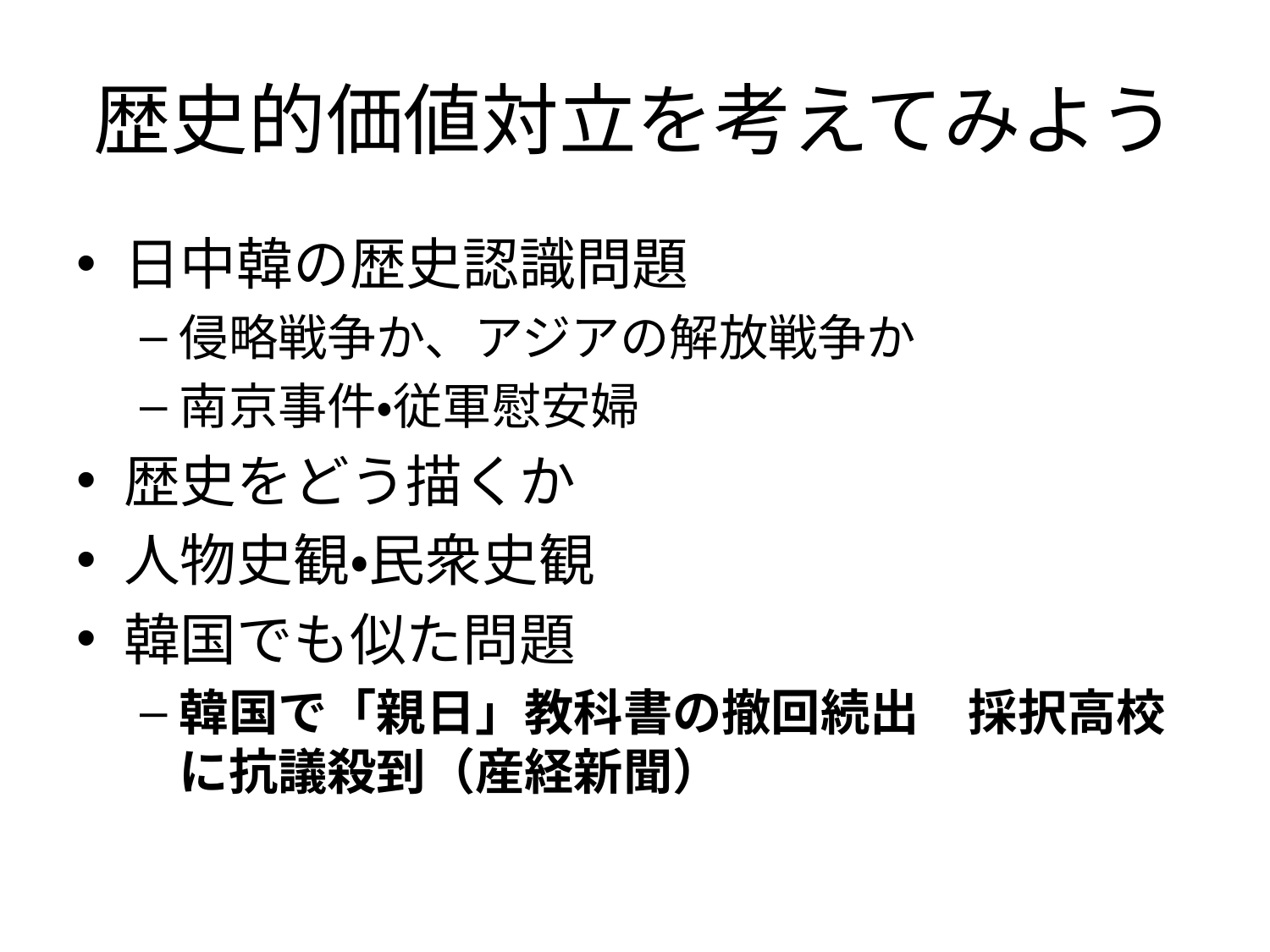

# 歴史的価値対立を考えてみよう
日中韓の歴史認識問題
侵略戦争か、アジアの解放戦争か
南京事件・従軍慰安婦
歴史をどう描くか
人物史観・民衆史観
韓国でも似た問題
韓国で「親日」教科書の撤回続出　採択高校に抗議殺到（産経新聞）